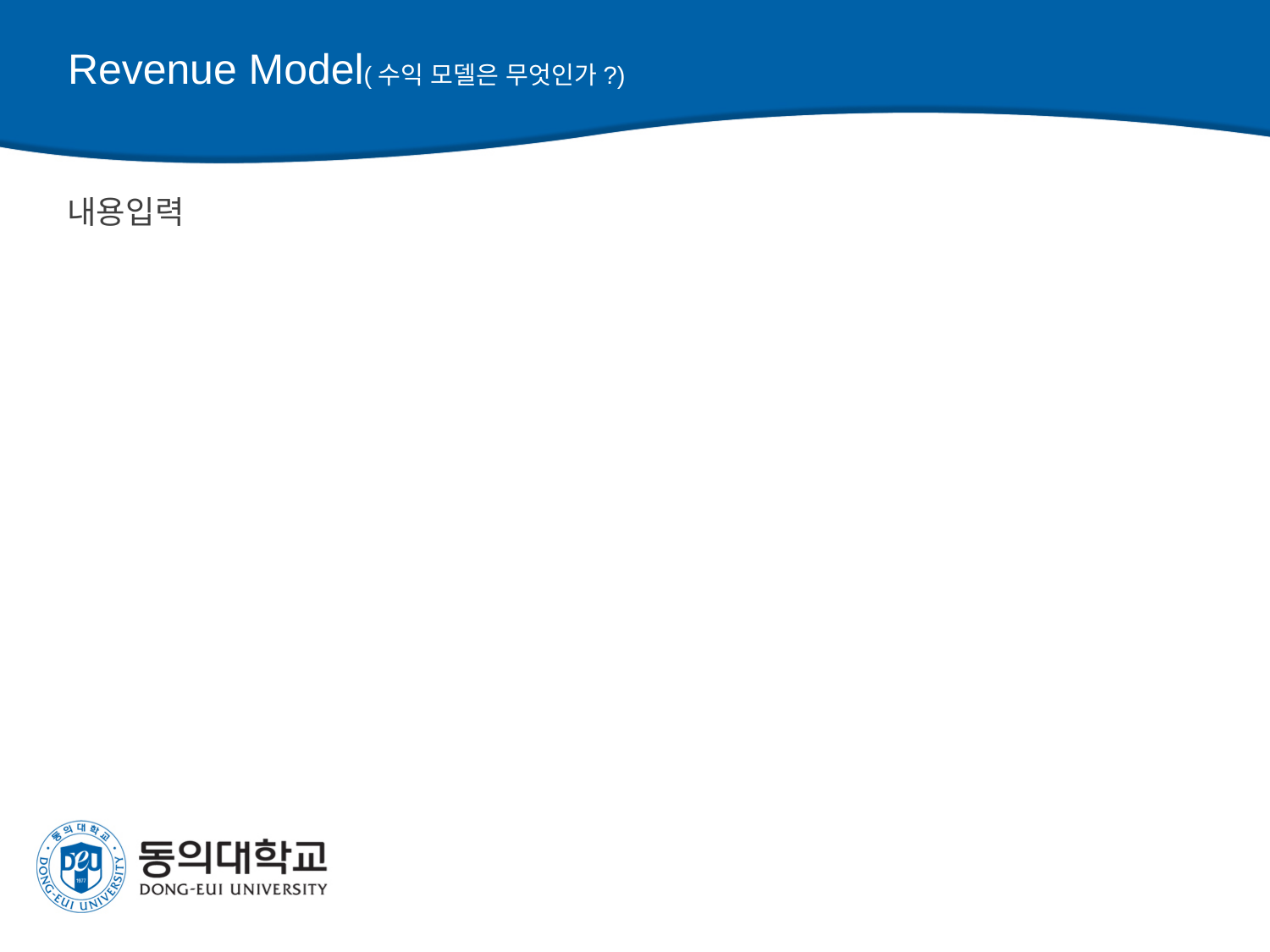

아이템 개발과 관련하여,
개발 전후 수익모델을 제시하시기 바랍니다.

그리고 손익분기점 도달 시점을 제시해 주시기 바랍니다.
# Revenue Model(수익 모델은 무엇인가?)
내용입력